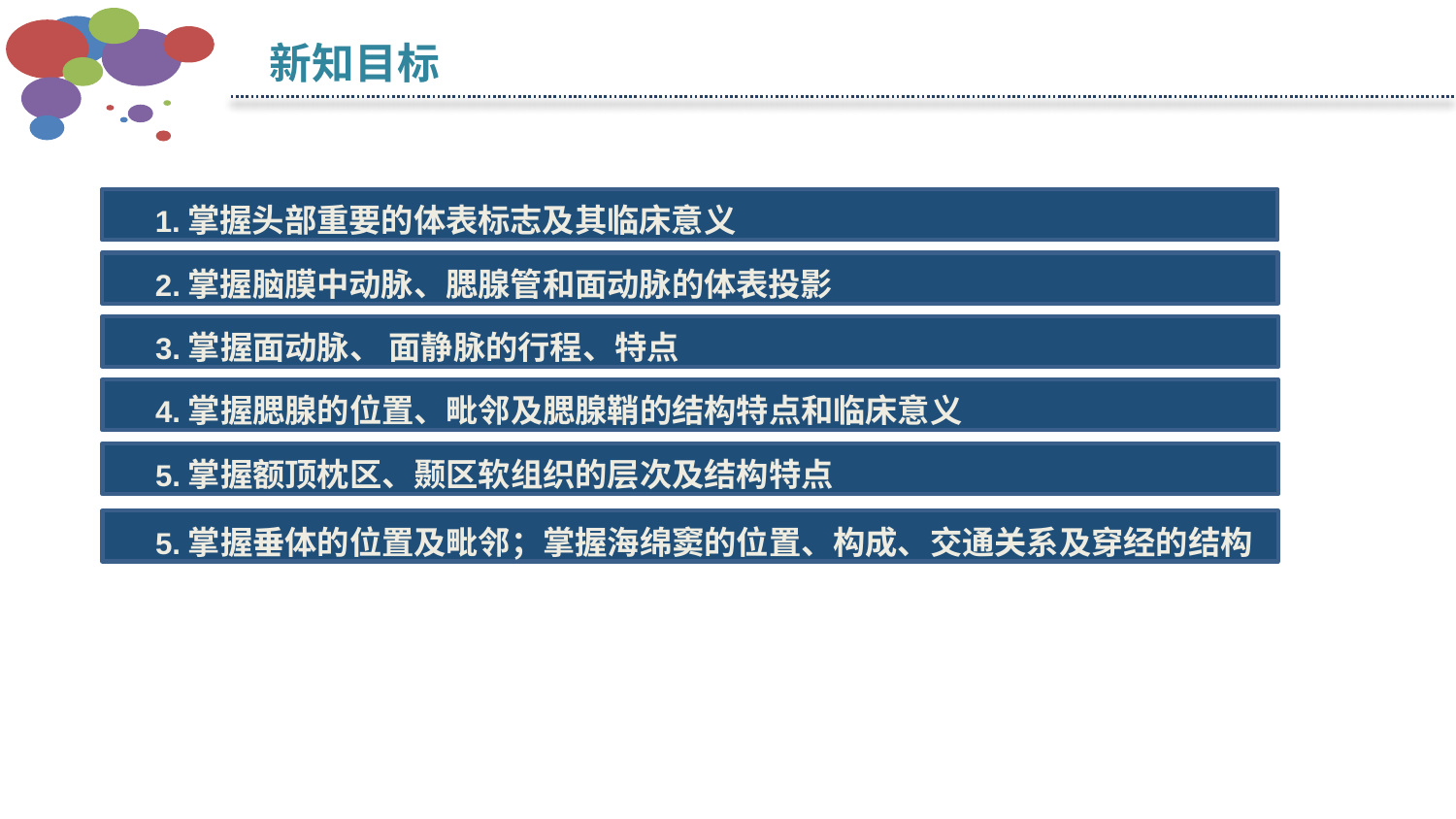

新知目标

1.掌握头部重要的体表标志及其临床意义

2.掌握脑膜中动脉、腮腺管和面动脉的体表投影

3.掌握面动脉、 面静脉的行程、特点

4.掌握腮腺的位置、毗邻及腮腺鞘的结构特点和临床意义

5.掌握额顶枕区、颞区软组织的层次及结构特点

5.掌握垂体的位置及毗邻；掌握海绵窦的位置、构成、交通关系及穿经的结构